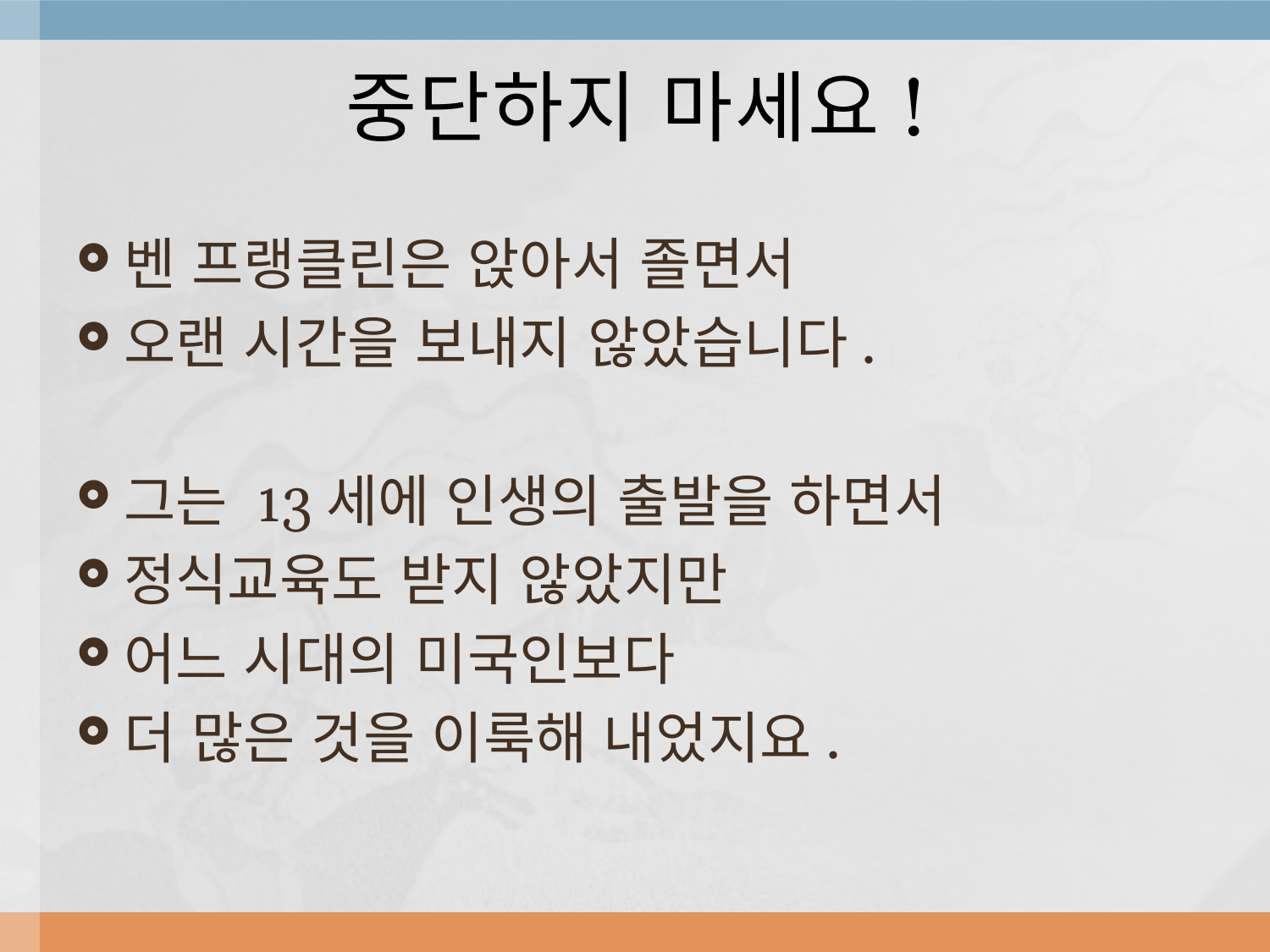

# 중단하지 마세요!
벤 프랭클린은 앉아서 졸면서
오랜 시간을 보내지 않았습니다.

그는 13세에 인생의 출발을 하면서
정식교육도 받지 않았지만
어느 시대의 미국인보다
더 많은 것을 이룩해 내었지요.